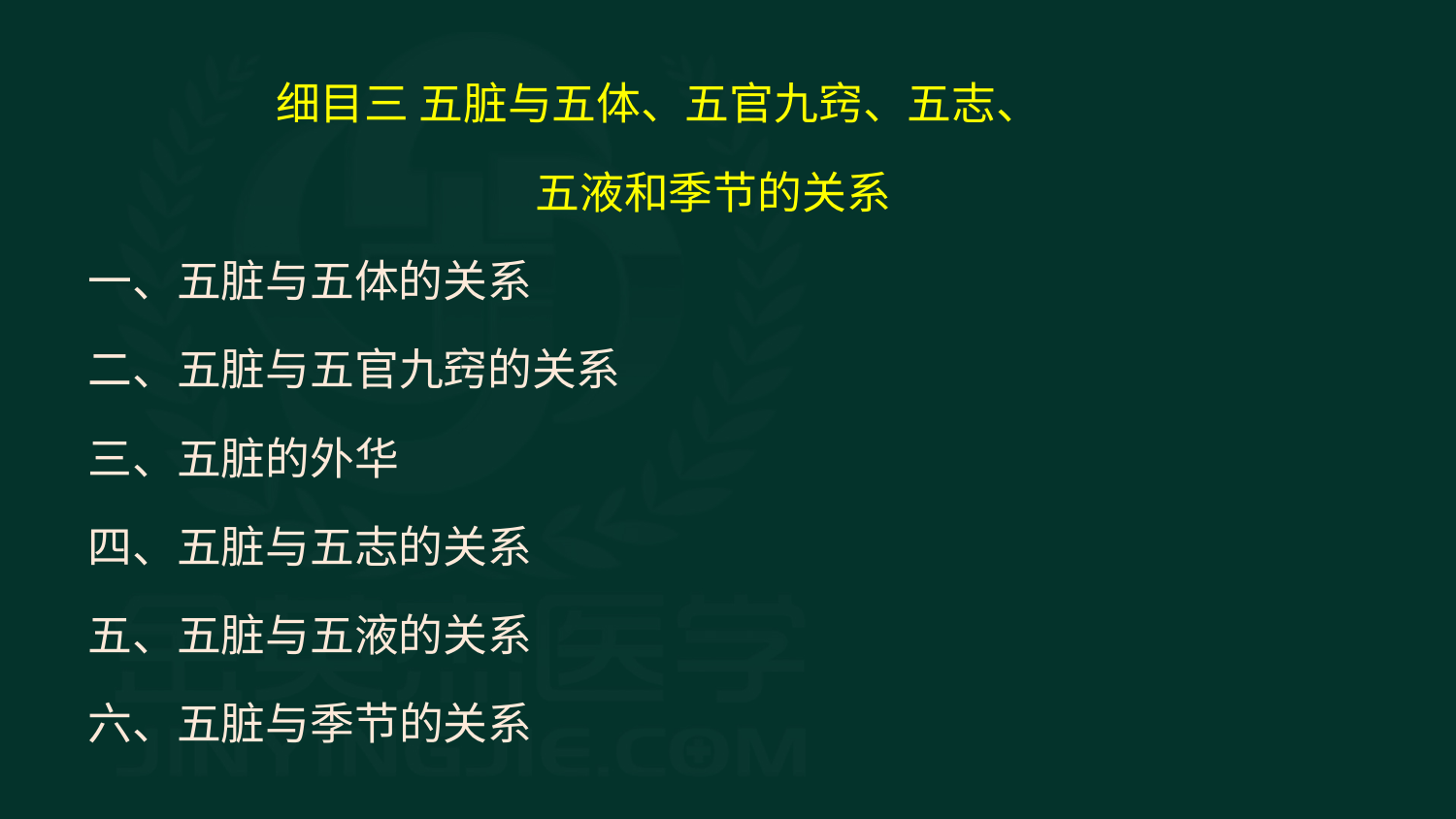

细目三 五脏与五体、五官九窍、五志、
          五液和季节的关系
一、五脏与五体的关系
二、五脏与五官九窍的关系
三、五脏的外华
四、五脏与五志的关系
五、五脏与五液的关系
六、五脏与季节的关系